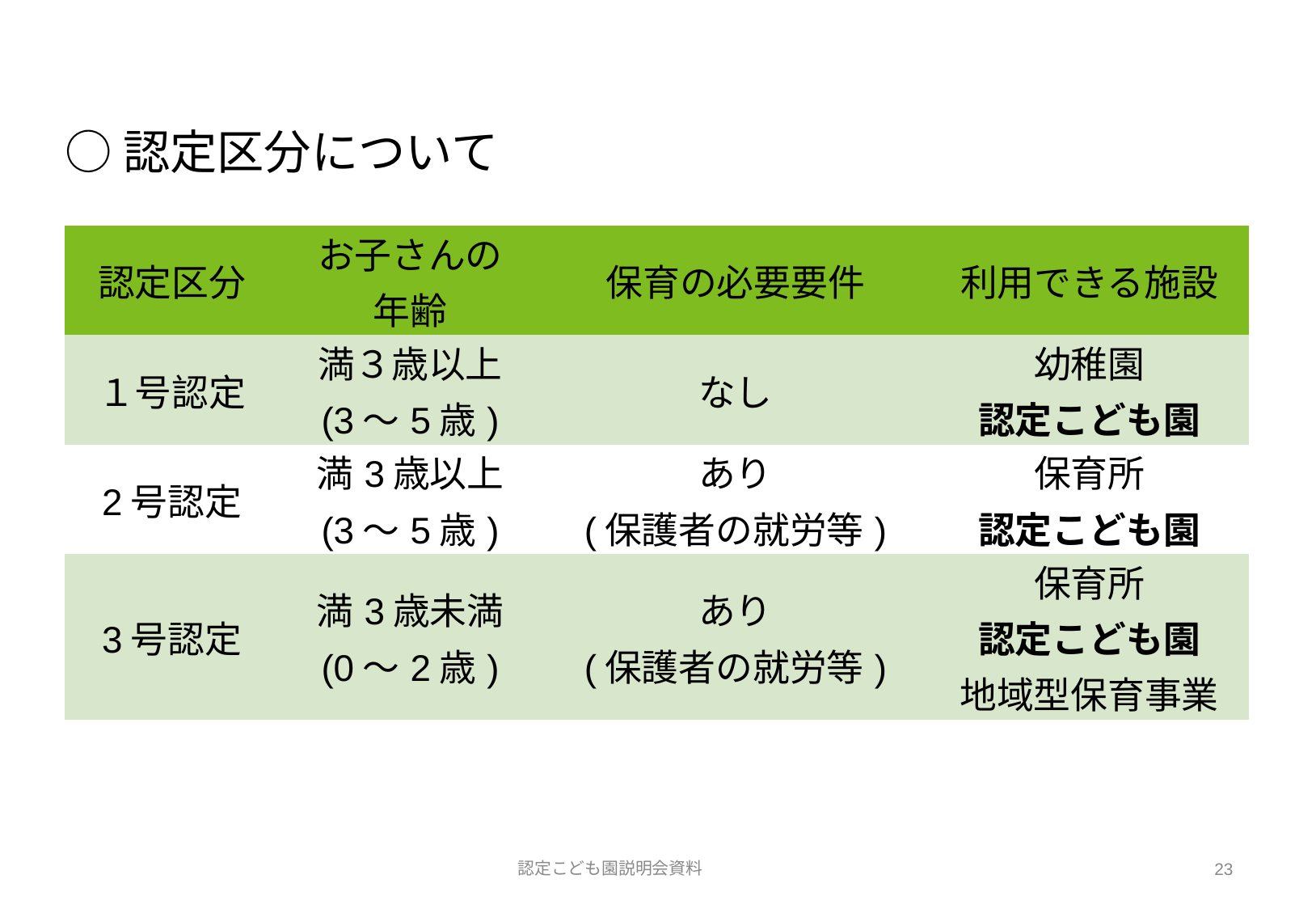

○認定区分について
| 認定区分 | お子さんの 年齢 | 保育の必要要件 | 利用できる施設 |
| --- | --- | --- | --- |
| １号認定 | 満３歳以上 (3～5歳) | なし | 幼稚園 認定こども園 |
| 2号認定 | 満3歳以上 (3～5歳) | あり (保護者の就労等) | 保育所 認定こども園 |
| 3号認定 | 満3歳未満 (0～2歳) | あり (保護者の就労等) | 保育所 認定こども園 地域型保育事業 |
認定こども園説明会資料
23